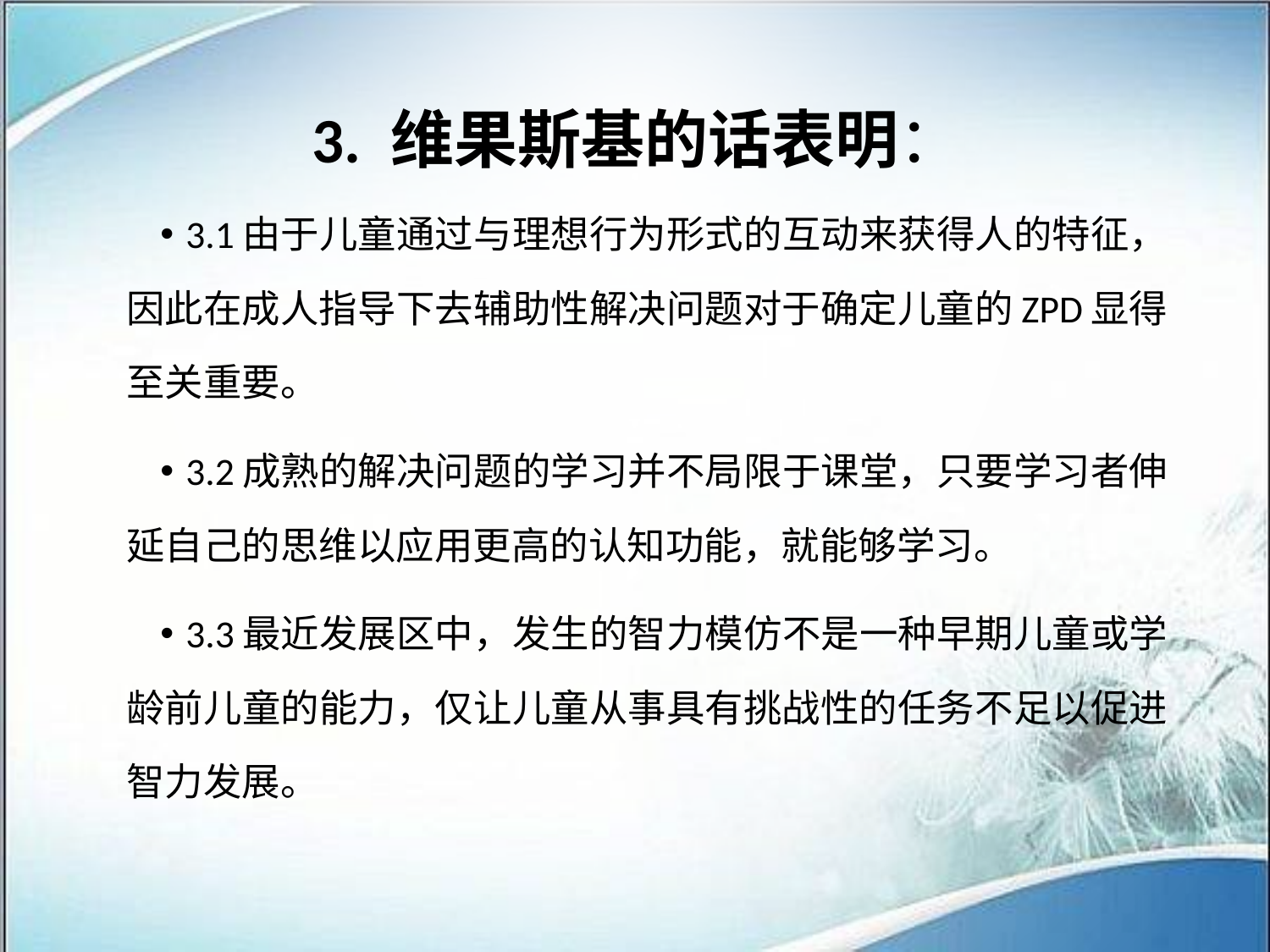

# 3. 维果斯基的话表明：
3.1由于儿童通过与理想行为形式的互动来获得人的特征，因此在成人指导下去辅助性解决问题对于确定儿童的ZPD显得至关重要。
3.2成熟的解决问题的学习并不局限于课堂，只要学习者伸延自己的思维以应用更高的认知功能，就能够学习。
3.3最近发展区中，发生的智力模仿不是一种早期儿童或学龄前儿童的能力，仅让儿童从事具有挑战性的任务不足以促进智力发展。